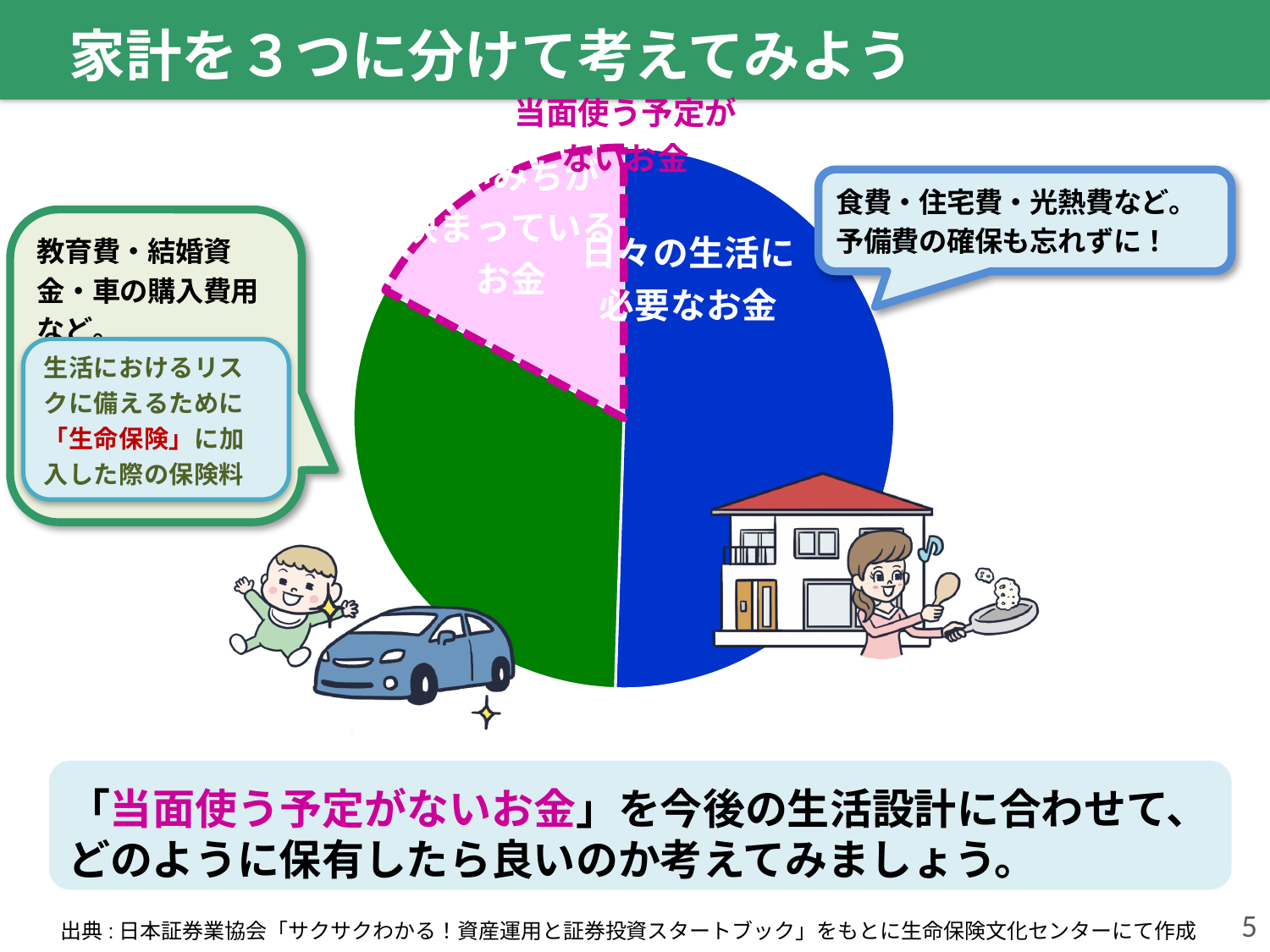

家計を３つに分けて考えてみよう

### Chart

| Category | 売上高 |
|---|---|
| 日々の生活に
必要なお金 | 5.0 |
| 使いみちが
決まっている
お金 | 3.2 |
| 当面使う予定が
ないお金 | 1.7 |
「当面使う予定がないお金」を今後の生活設計に合わせて、どのように保有したら良いのか考えてみましょう。
5
出典:日本証券業協会「サクサクわかる！資産運用と証券投資スタートブック」をもとに生命保険文化センターにて作成